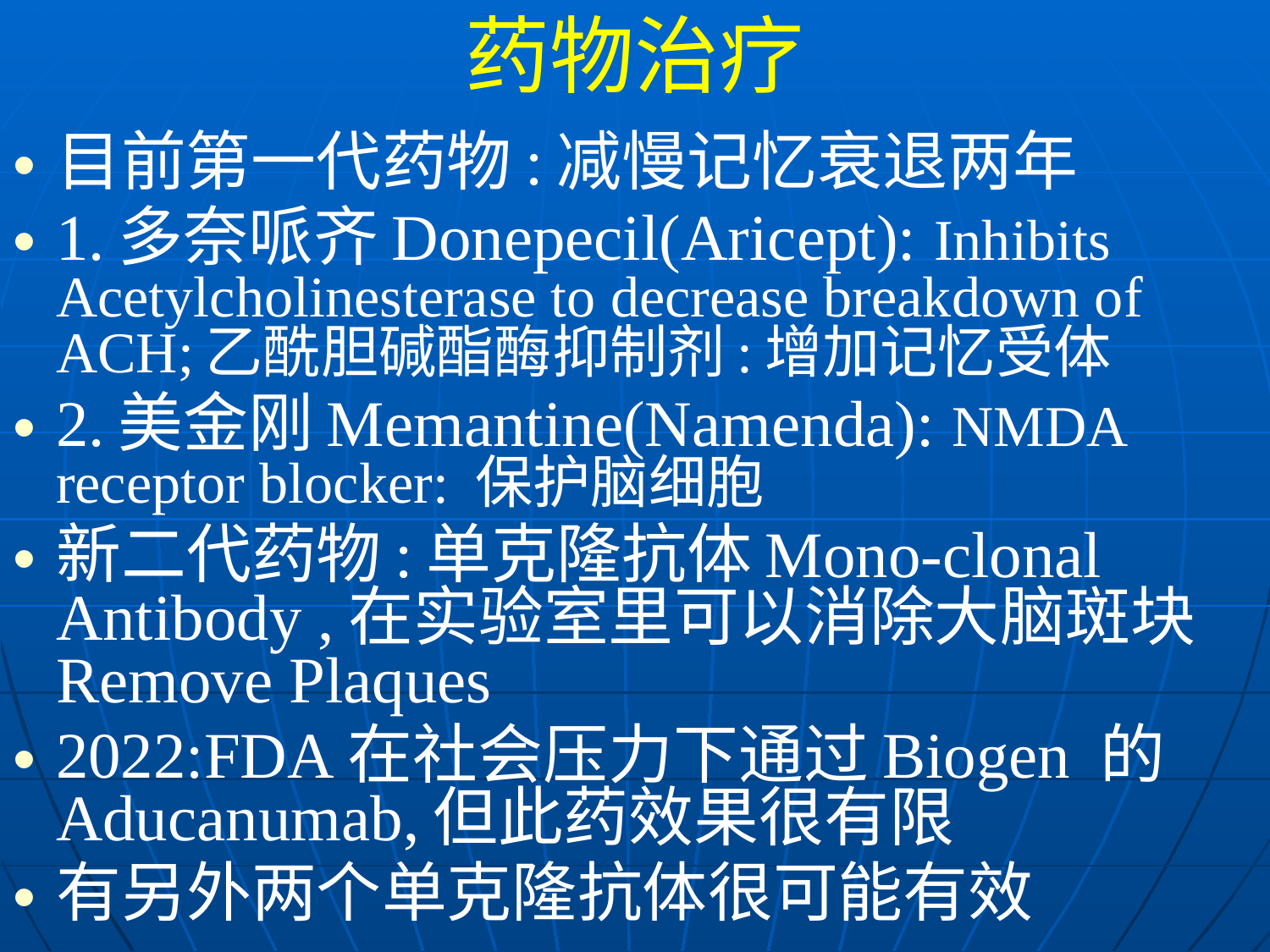

药物治疗
目前第一代药物:减慢记忆衰退两年
1.多奈哌齐Donepecil(Aricept): Inhibits Acetylcholinesterase to decrease breakdown of ACH;乙酰胆碱酯酶抑制剂:增加记忆受体
2.美金刚Memantine(Namenda): NMDA receptor blocker: 保护脑细胞
新二代药物:单克隆抗体Mono-clonal Antibody ,在实验室里可以消除大脑斑块 Remove Plaques
2022:FDA在社会压力下通过Biogen 的Aducanumab,但此药效果很有限
有另外两个单克隆抗体很可能有效